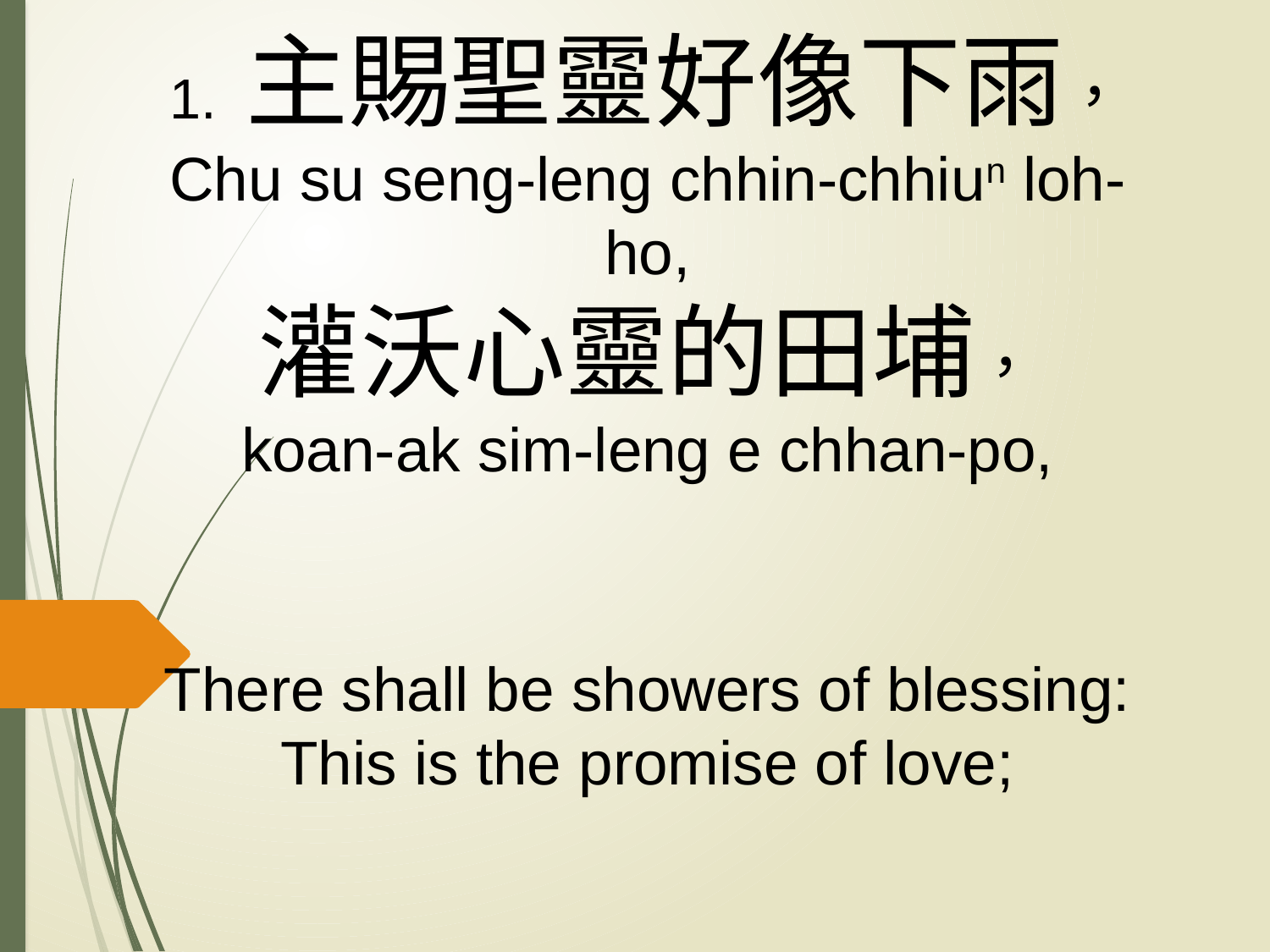

# 1. 主賜聖靈好像下雨， Chu su seng-leng chhin-chhiun loh-ho, 灌沃心靈的田埔， koan-ak sim-leng e chhan-po, There shall be showers of blessing: This is the promise of love;